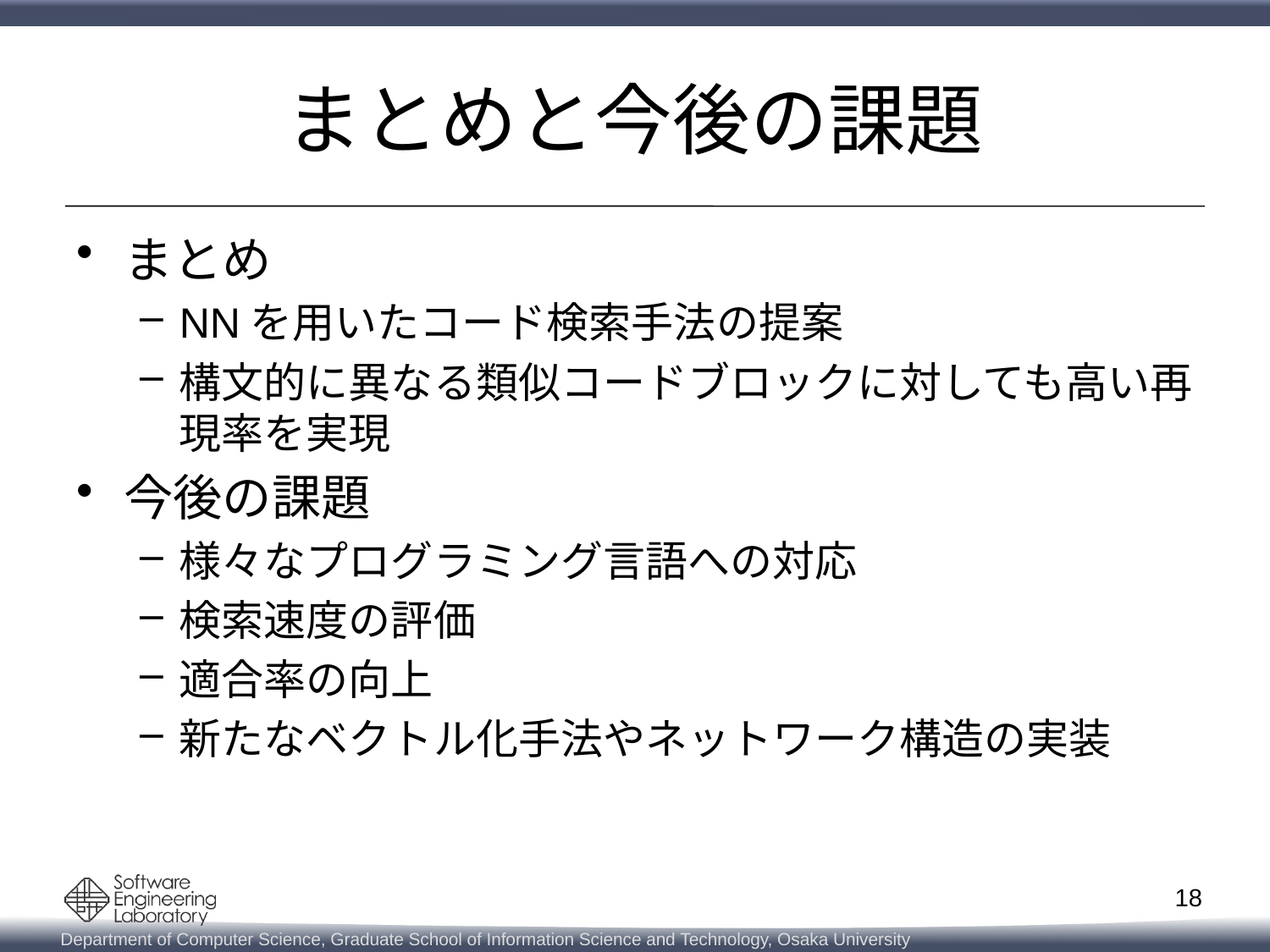

# まとめと今後の課題
まとめ
NNを用いたコード検索手法の提案
構文的に異なる類似コードブロックに対しても高い再現率を実現
今後の課題
様々なプログラミング言語への対応
検索速度の評価
適合率の向上
新たなベクトル化手法やネットワーク構造の実装
18